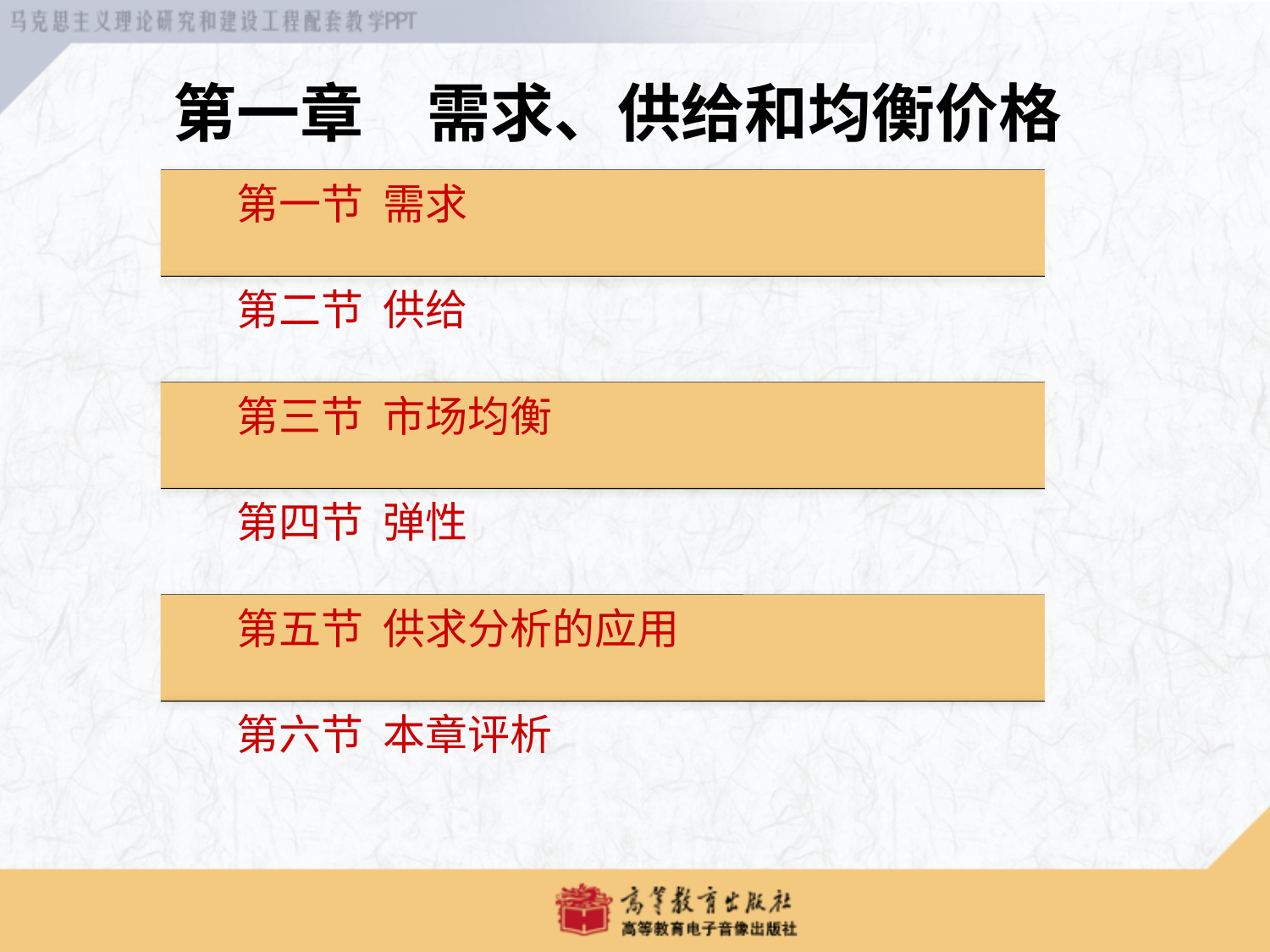

# 第一章	需求、供给和均衡价格
第一节  需求
第二节  供给
第三节  市场均衡
第四节  弹性
第五节  供求分析的应用
第六节  本章评析